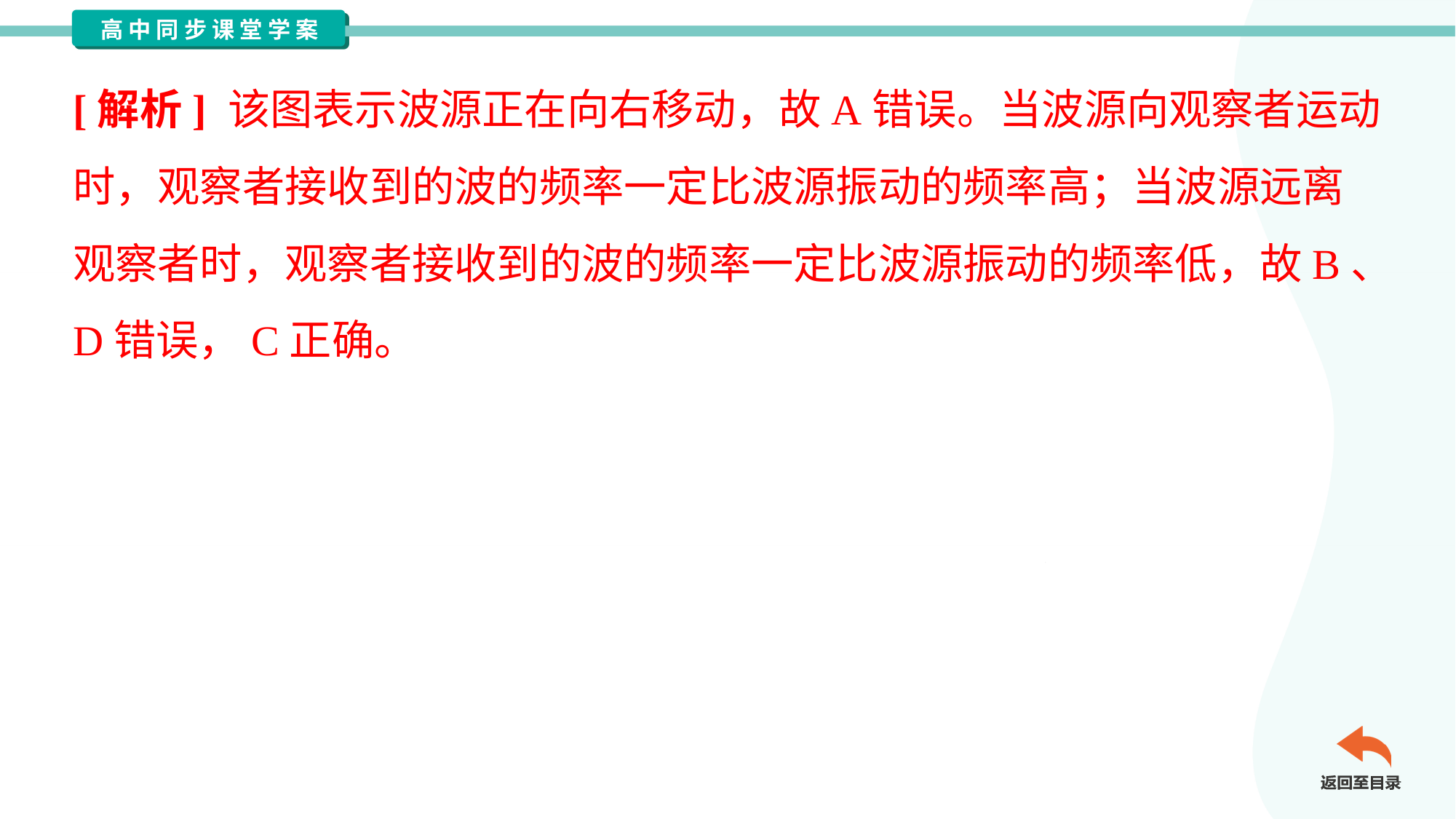

[解析] 该图表示波源正在向右移动，故A错误。当波源向观察者运动
时，观察者接收到的波的频率一定比波源振动的频率高；当波源远离
观察者时，观察者接收到的波的频率一定比波源振动的频率低，故B、
D错误，C正确。